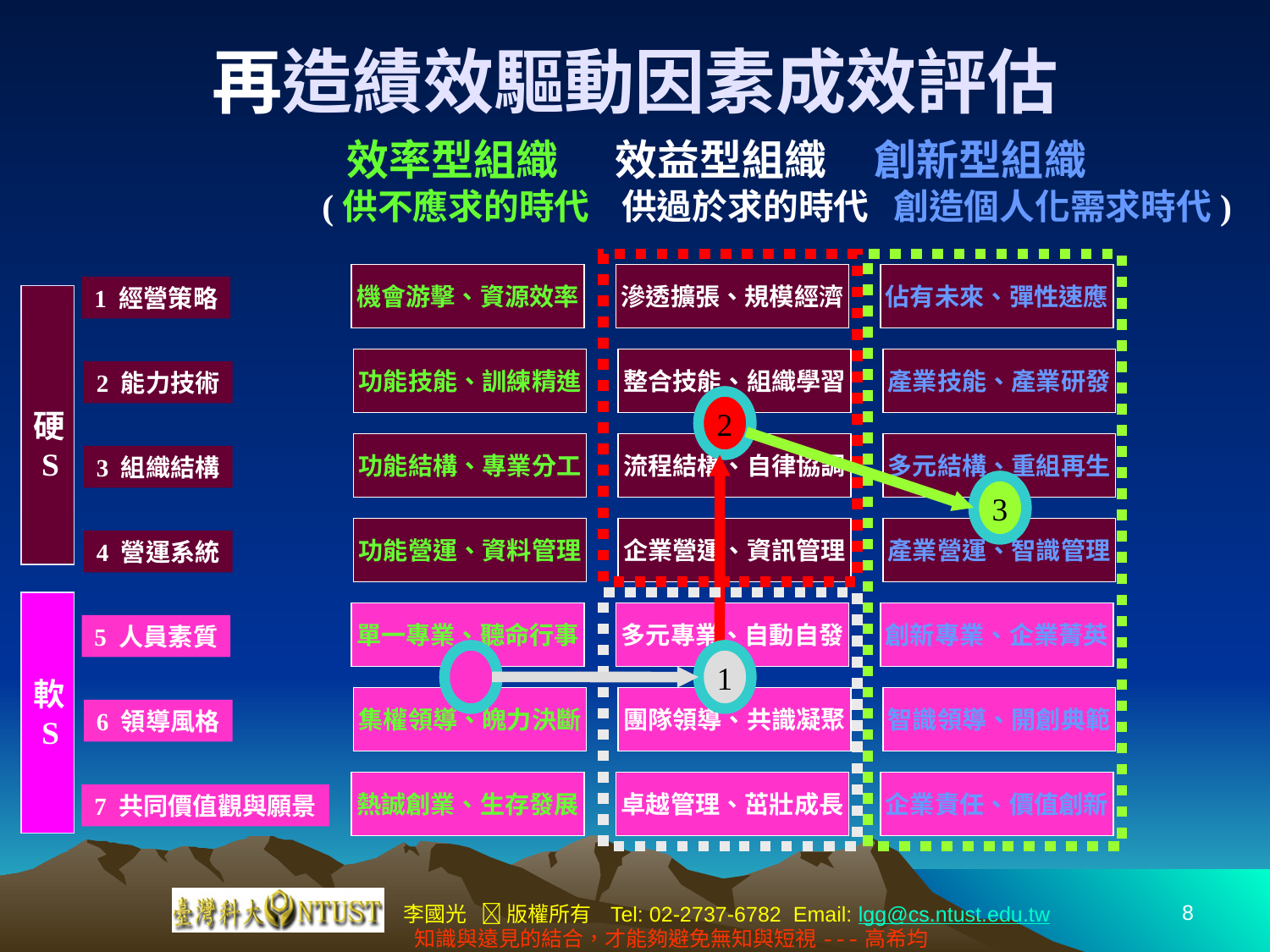

# 再造績效驅動因素成效評估
           效率型組織      效益型組織     創新型組織
       (供不應求的時代    供過於求的時代   創造個人化需求時代)

2

3
機會游擊、資源效率
滲透擴張、規模經濟
佔有未來、彈性速應

1 經營策略

硬
 S

功能技能、訓練精進
整合技能、組織學習
產業技能、產業研發

2 能力技術
功能結構、專業分工
流程結構、自律協調
多元結構、重組再生

3 組織結構
功能營運、資料管理
企業營運、資訊管理
產業營運、智識管理

4 營運系統

軟
 S

1

單一專業、聽命行事
多元專業、自動自發
創新專業、企業菁英

5 人員素質
集權領導、魄力決斷
團隊領導、共識凝聚
智識領導、開創典範

6 領導風格
熱誠創業、生存發展
卓越管理、茁壯成長
企業責任、價值創新

7 共同價值觀與願景
8